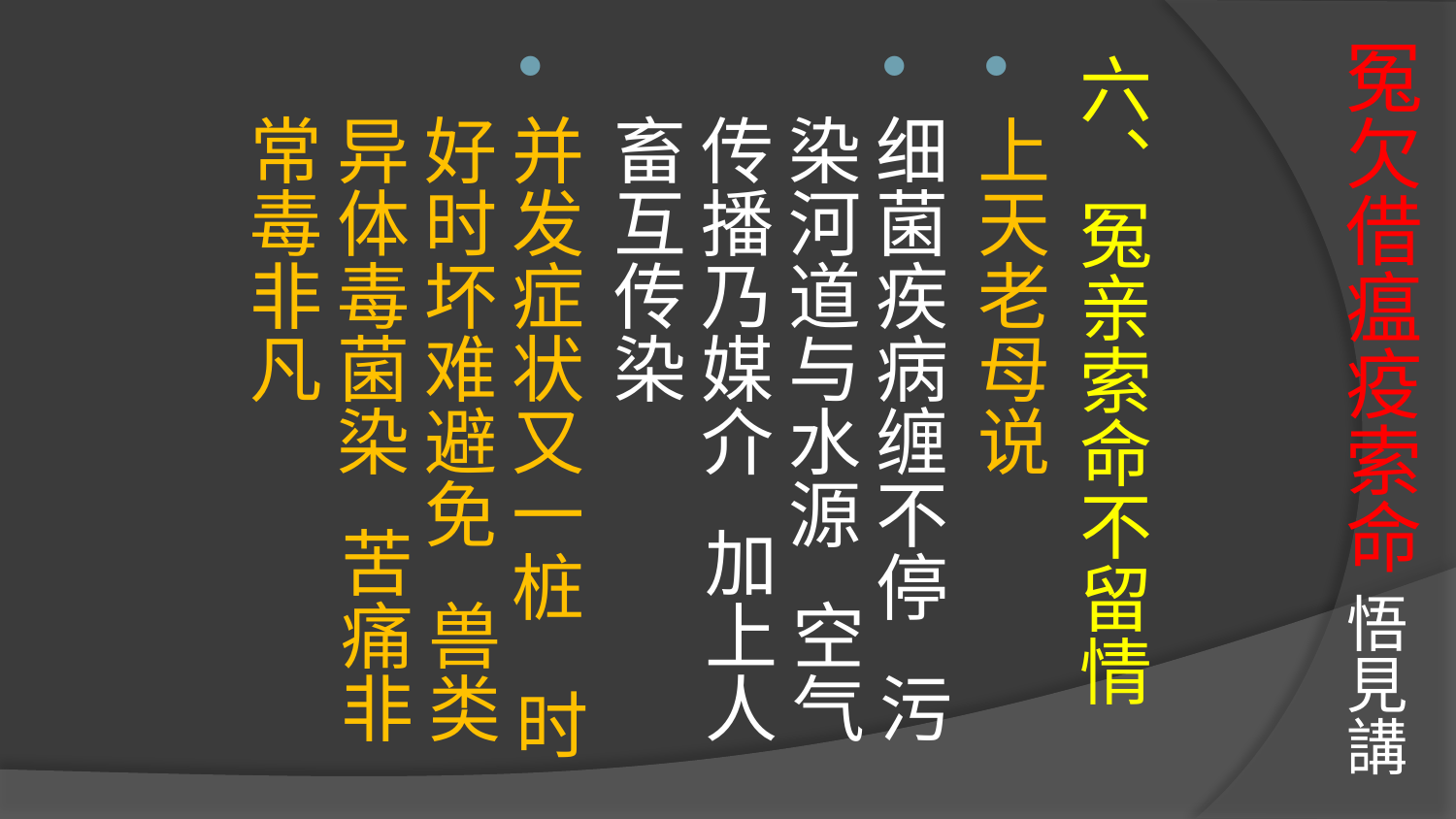

# 冤欠借瘟疫索命 悟見講
六、冤亲索命不留情
上天老母说
细菌疾病缠不停   污染河道与水源   空气传播乃媒介   加上人畜互传染
并发症状又一桩    时好时坏难避免   兽类异体毒菌染   苦痛非常毒非凡